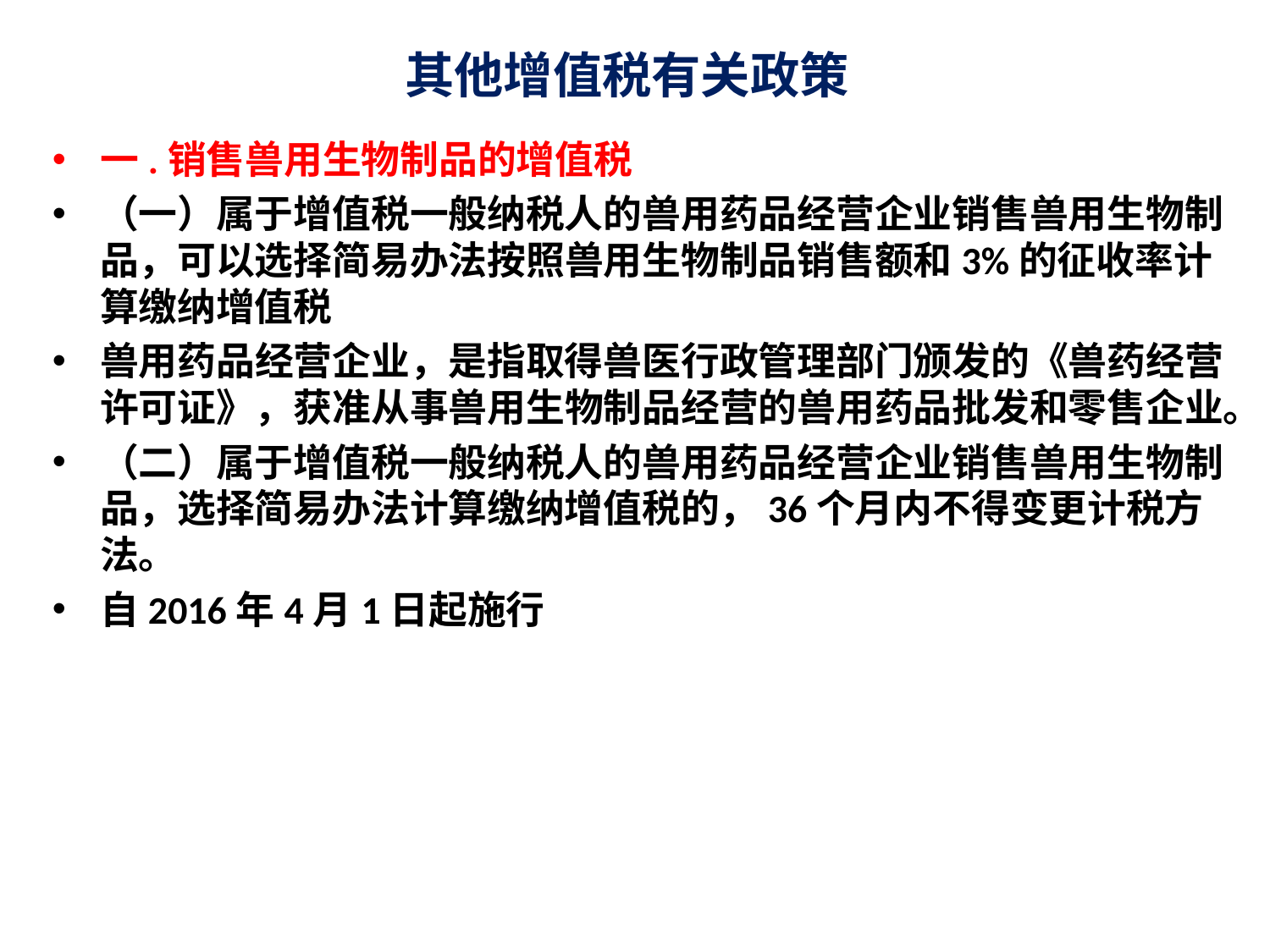

# 其他增值税有关政策
一.销售兽用生物制品的增值税
（一）属于增值税一般纳税人的兽用药品经营企业销售兽用生物制品，可以选择简易办法按照兽用生物制品销售额和3%的征收率计算缴纳增值税
兽用药品经营企业，是指取得兽医行政管理部门颁发的《兽药经营许可证》，获准从事兽用生物制品经营的兽用药品批发和零售企业。
（二）属于增值税一般纳税人的兽用药品经营企业销售兽用生物制品，选择简易办法计算缴纳增值税的，36个月内不得变更计税方法。
自2016年4月1日起施行